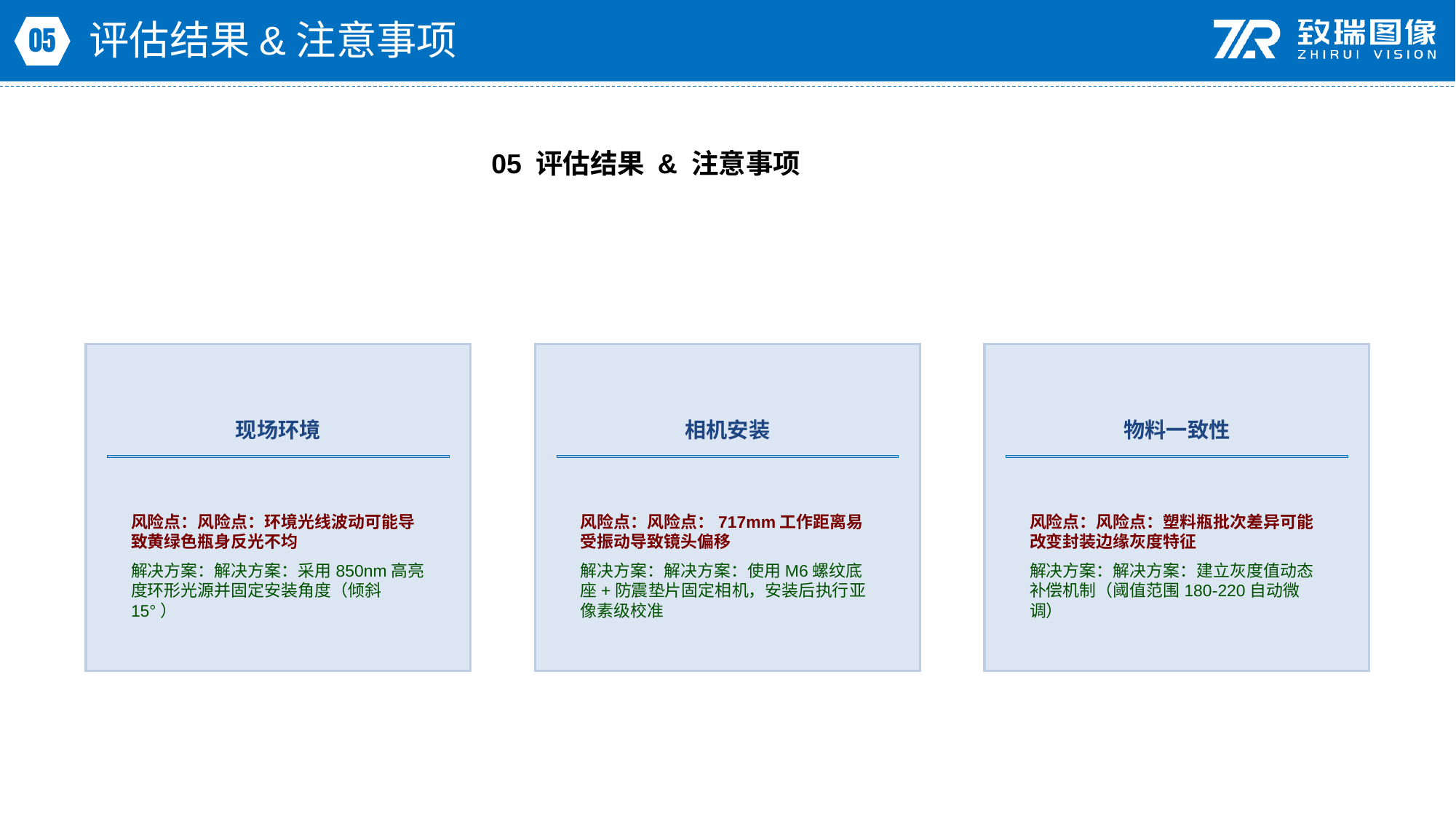

评估结果&注意事项
05

05 评估结果 & 注意事项

现场环境

相机安装

物料一致性

风险点：风险点：环境光线波动可能导致黄绿色瓶身反光不均
解决方案：解决方案：采用850nm高亮度环形光源并固定安装角度（倾斜15°）

风险点：风险点：717mm工作距离易受振动导致镜头偏移
解决方案：解决方案：使用M6螺纹底座+防震垫片固定相机，安装后执行亚像素级校准

风险点：风险点：塑料瓶批次差异可能改变封装边缘灰度特征
解决方案：解决方案：建立灰度值动态补偿机制（阈值范围180-220自动微调）